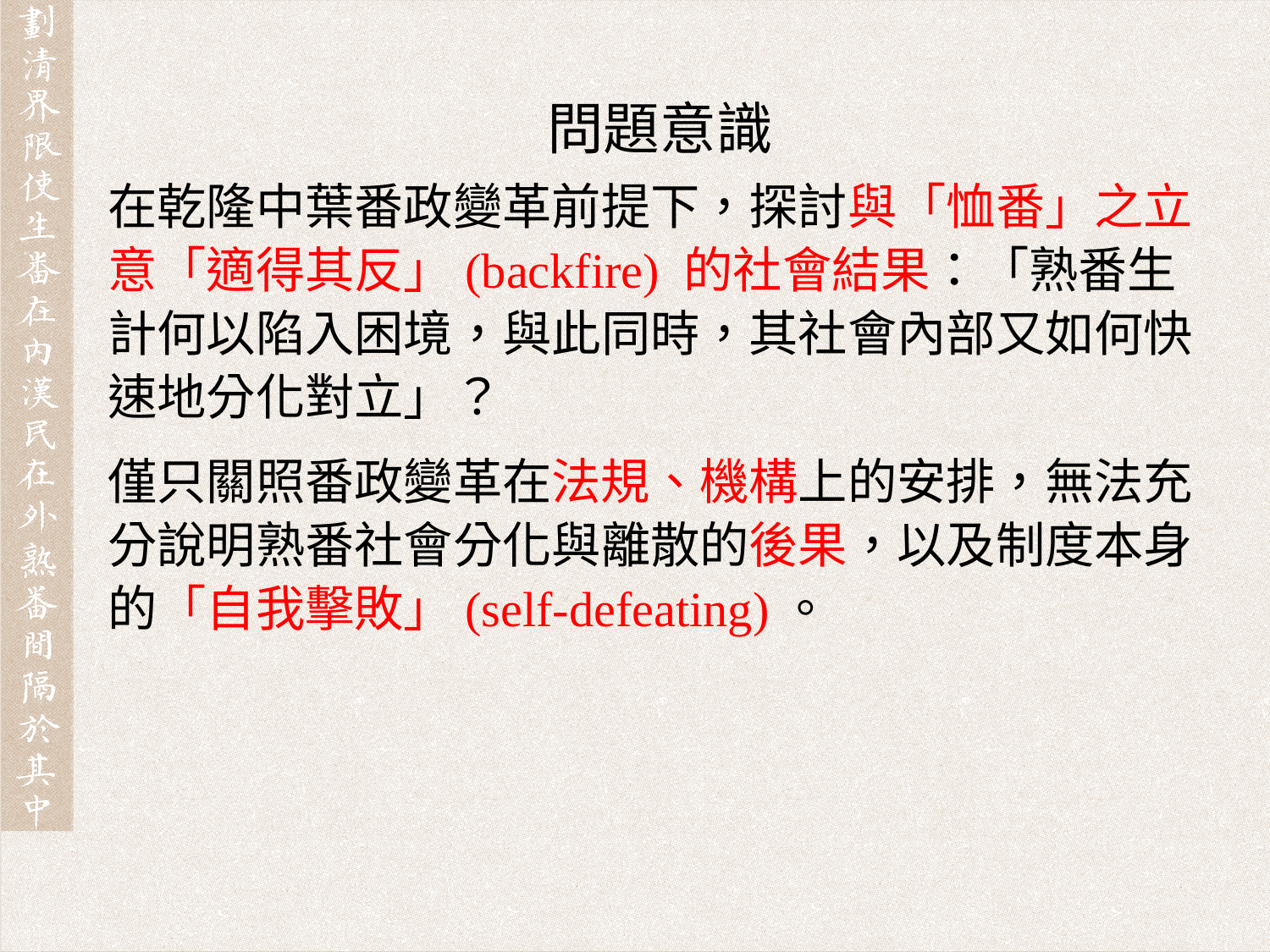

問題意識
在乾隆中葉番政變革前提下，探討與「恤番」之立意「適得其反」(backfire) 的社會結果：「熟番生計何以陷入困境，與此同時，其社會內部又如何快速地分化對立」？
僅只關照番政變革在法規、機構上的安排，無法充分說明熟番社會分化與離散的後果，以及制度本身的「自我擊敗」(self-defeating)。